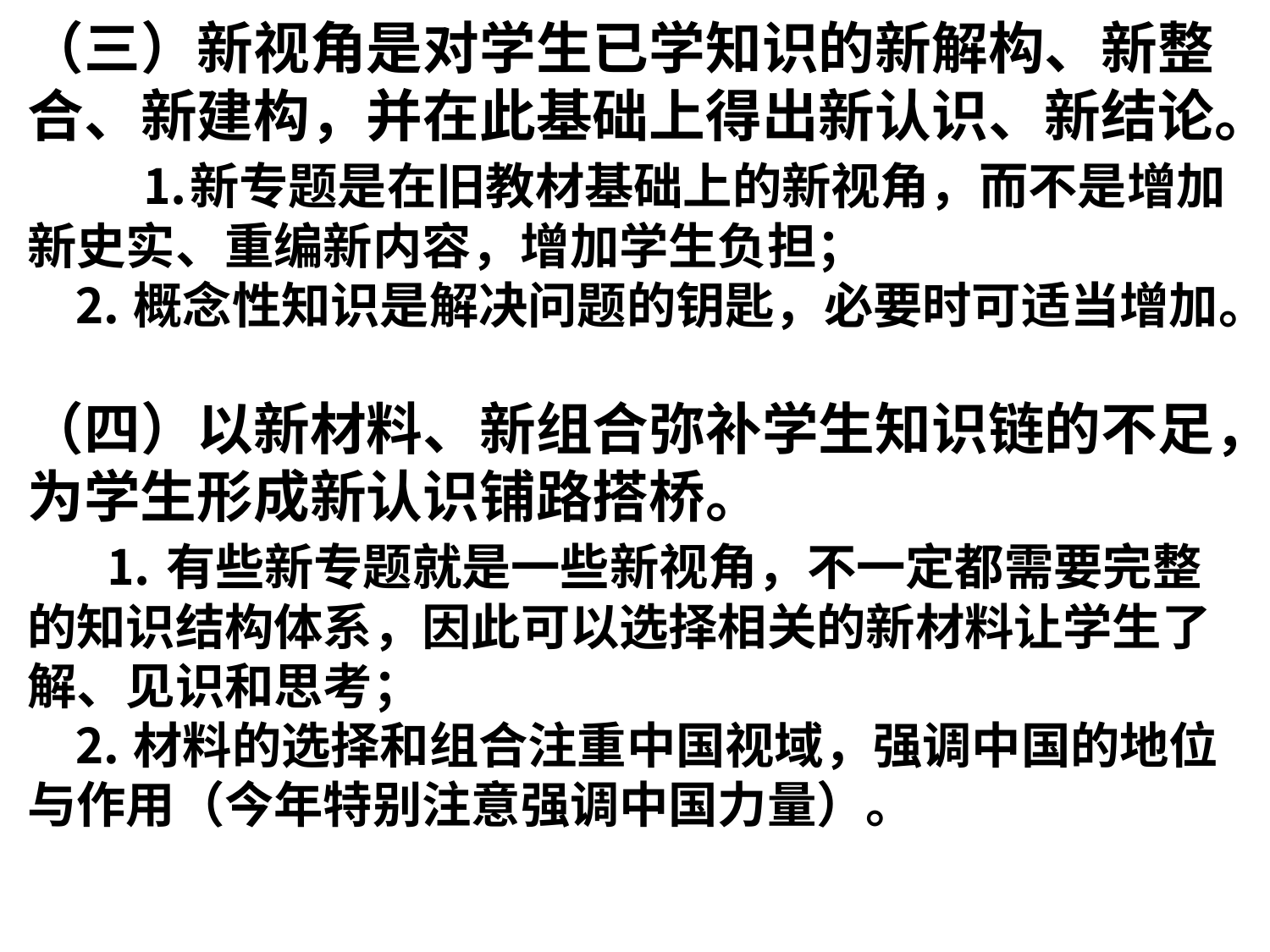

（三）新视角是对学生已学知识的新解构、新整合、新建构，并在此基础上得出新认识、新结论。
　　⒈新专题是在旧教材基础上的新视角，而不是增加新史实、重编新内容，增加学生负担；
    ⒉概念性知识是解决问题的钥匙，必要时可适当增加。
（四）以新材料、新组合弥补学生知识链的不足，为学生形成新认识铺路搭桥。
      ⒈有些新专题就是一些新视角，不一定都需要完整的知识结构体系，因此可以选择相关的新材料让学生了解、见识和思考；
    ⒉材料的选择和组合注重中国视域，强调中国的地位与作用（今年特别注意强调中国力量）。